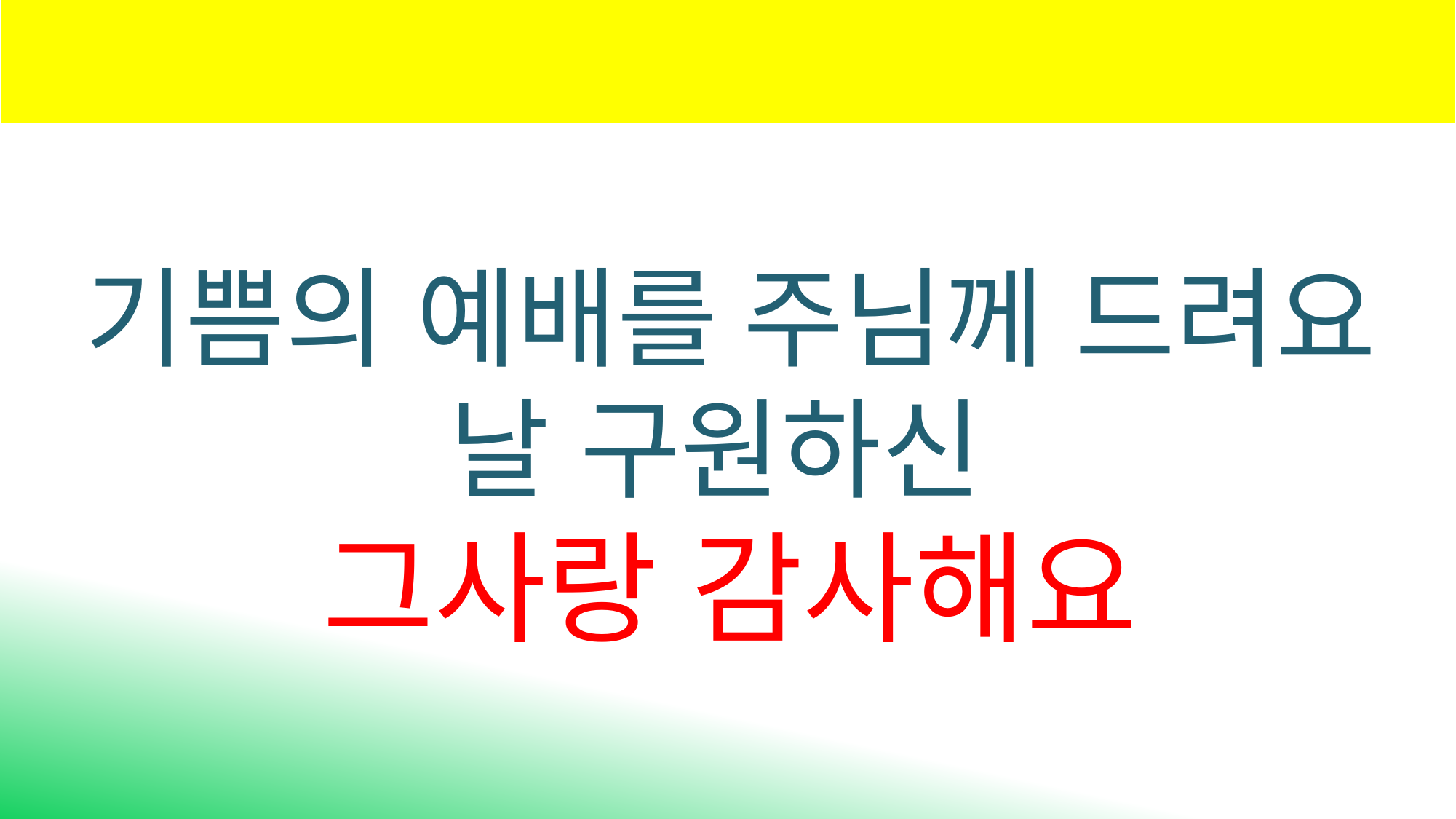

기쁨의 예배를 주님께 드려요
날 구원하신
그사랑 감사해요